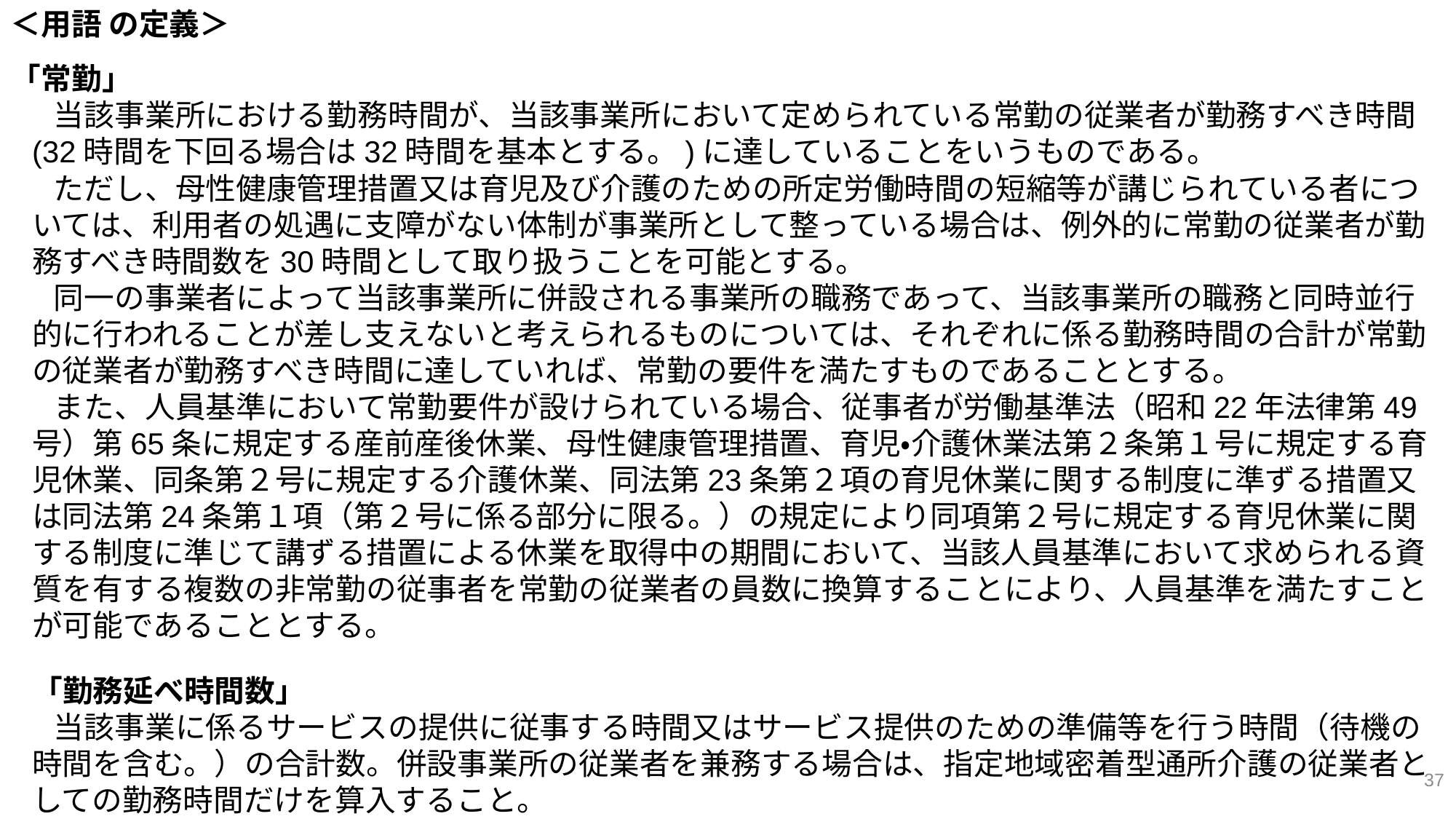

＜用語 の定義＞

「常勤」
当該事業所における勤務時間が、当該事業所において定められている常勤の従業者が勤務すべき時間(32時間を下回る場合は32時間を基本とする。)に達していることをいうものである。
ただし、母性健康管理措置又は育児及び介護のための所定労働時間の短縮等が講じられている者については、利用者の処遇に支障がない体制が事業所として整っている場合は、例外的に常勤の従業者が勤務すべき時間数を30時間として取り扱うことを可能とする。
同一の事業者によって当該事業所に併設される事業所の職務であって、当該事業所の職務と同時並行的に行われることが差し支えないと考えられるものについては、それぞれに係る勤務時間の合計が常勤の従業者が勤務すべき時間に達していれば、常勤の要件を満たすものであることとする。
また、人員基準において常勤要件が設けられている場合、従事者が労働基準法（昭和22年法律第49号）第65条に規定する産前産後休業、母性健康管理措置、育児・介護休業法第２条第１号に規定する育児休業、同条第２号に規定する介護休業、同法第23条第２項の育児休業に関する制度に準ずる措置又は同法第24条第１項（第２号に係る部分に限る。）の規定により同項第２号に規定する育児休業に関する制度に準じて講ずる措置による休業を取得中の期間において、当該人員基準において求められる資質を有する複数の非常勤の従事者を常勤の従業者の員数に換算することにより、人員基準を満たすことが可能であることとする。

「勤務延べ時間数」
当該事業に係るサービスの提供に従事する時間又はサービス提供のための準備等を行う時間（待機の時間を含む。）の合計数。併設事業所の従業者を兼務する場合は、指定地域密着型通所介護の従業者としての勤務時間だけを算入すること。
37